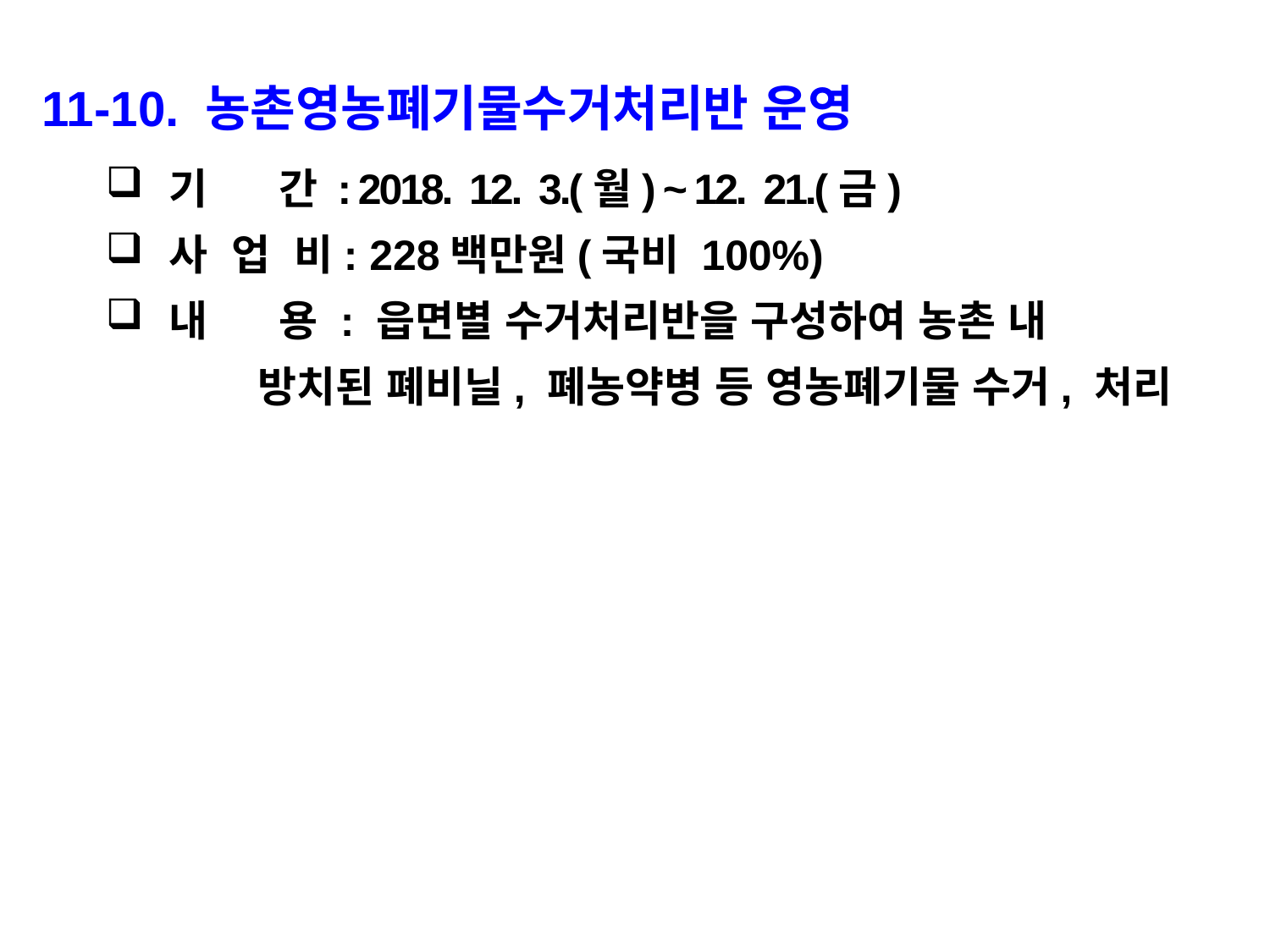

11-10. 농촌영농폐기물수거처리반 운영
기        간 : 2018.  12.  3.(월) ~ 12.  21.(금)
사  업  비: 228백만원(국비 100%)
내      용 : 읍면별 수거처리반을 구성하여 농촌 내
            방치된 폐비닐, 폐농약병 등 영농폐기물 수거, 처리